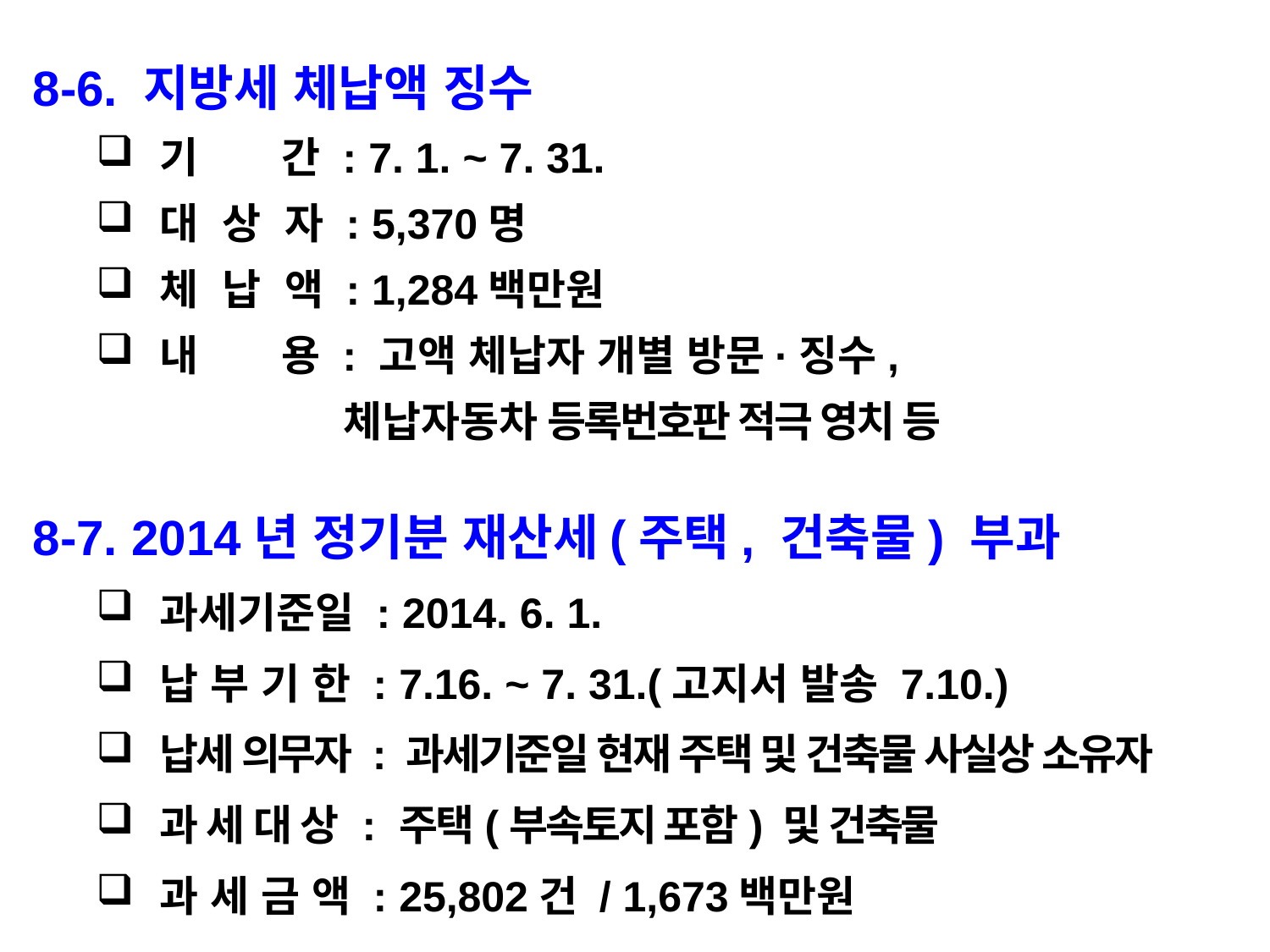

8-6. 지방세 체납액 징수
기       간 : 7. 1. ~ 7. 31.
대  상  자 : 5,370명
체  납  액 : 1,284백만원
내       용 : 고액 체납자 개별 방문·징수,
                    체납자동차 등록번호판 적극 영치 등
8-7. 2014년 정기분 재산세(주택, 건축물) 부과
과세기준일 : 2014. 6. 1.
납 부 기 한 : 7.16. ~ 7. 31.(고지서 발송 7.10.)
납세 의무자 : 과세기준일 현재 주택 및 건축물 사실상 소유자
과  세  대  상  :  주택(부속토지 포함) 및 건축물
과 세 금 액 : 25,802건 / 1,673백만원